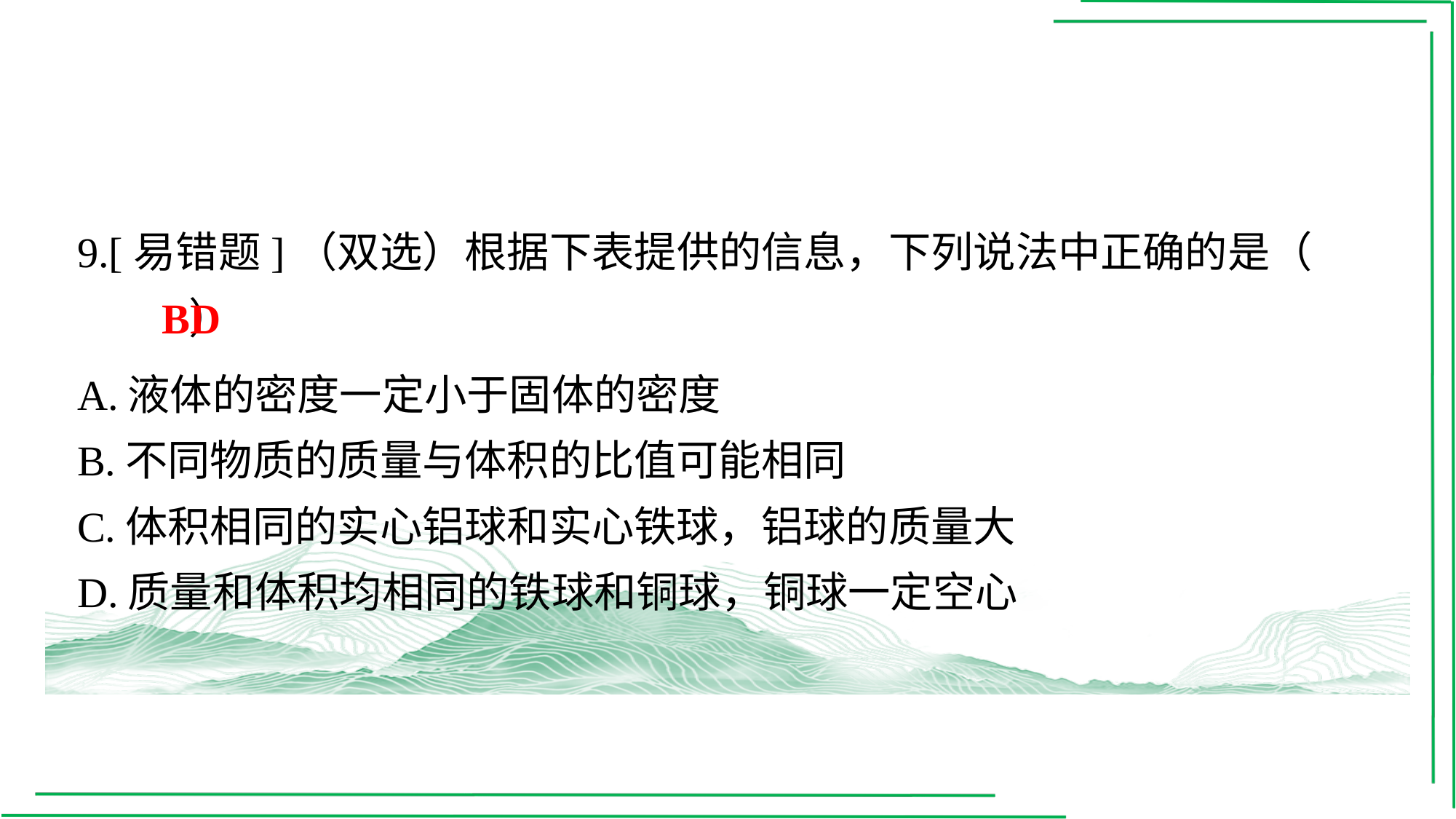

9.[易错题]（双选）根据下表提供的信息，下列说法中正确的是（　BD　）
BD
| A.液体的密度一定小于固体的密度 |
| --- |
| B.不同物质的质量与体积的比值可能相同 |
| C.体积相同的实心铝球和实心铁球，铝球的质量大 |
| D.质量和体积均相同的铁球和铜球，铜球一定空心 |